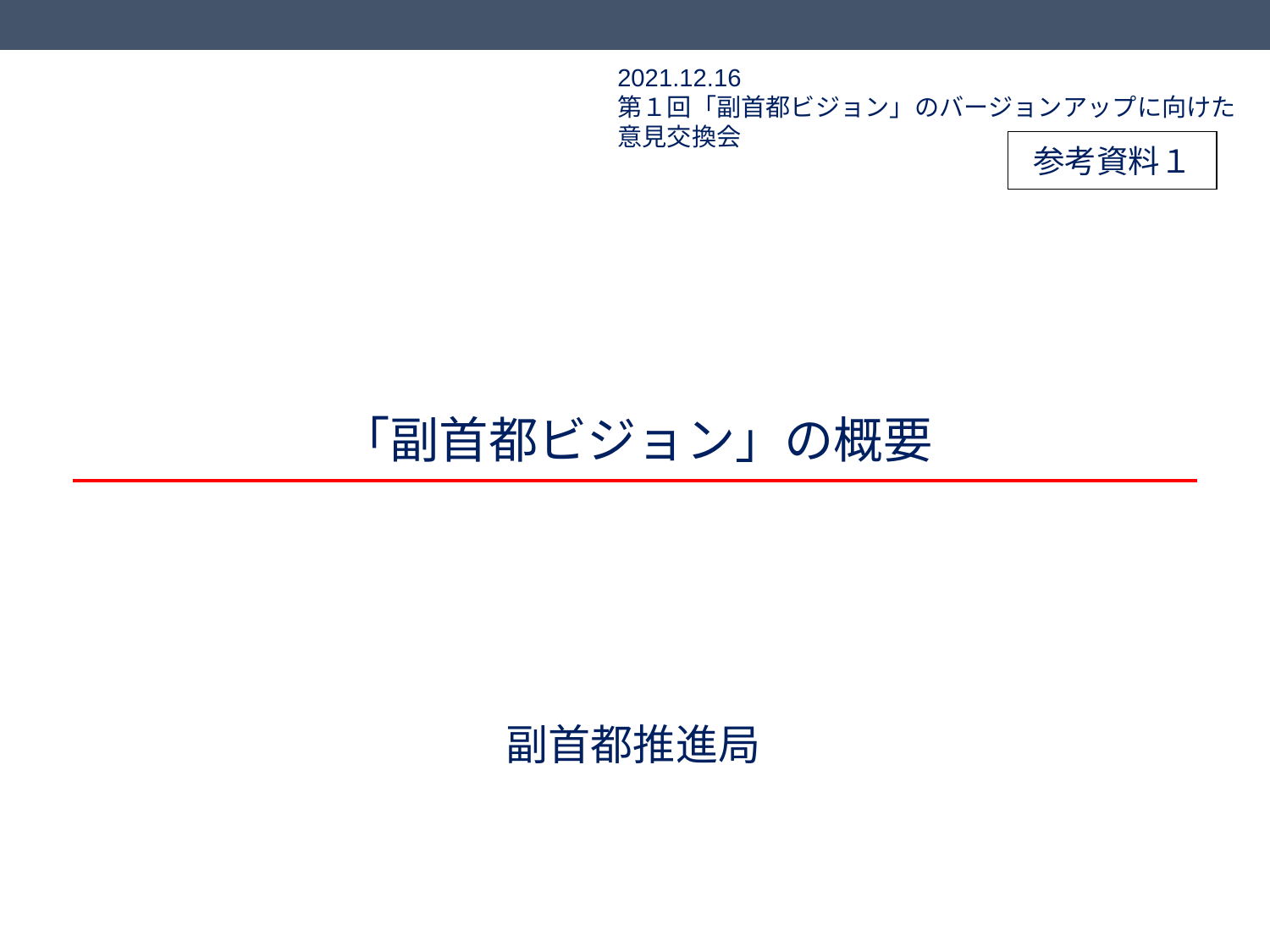

2021.12.16
第１回「副首都ビジョン」のバージョンアップに向けた意見交換会
参考資料１
# 「副首都ビジョン」の概要

副首都推進局